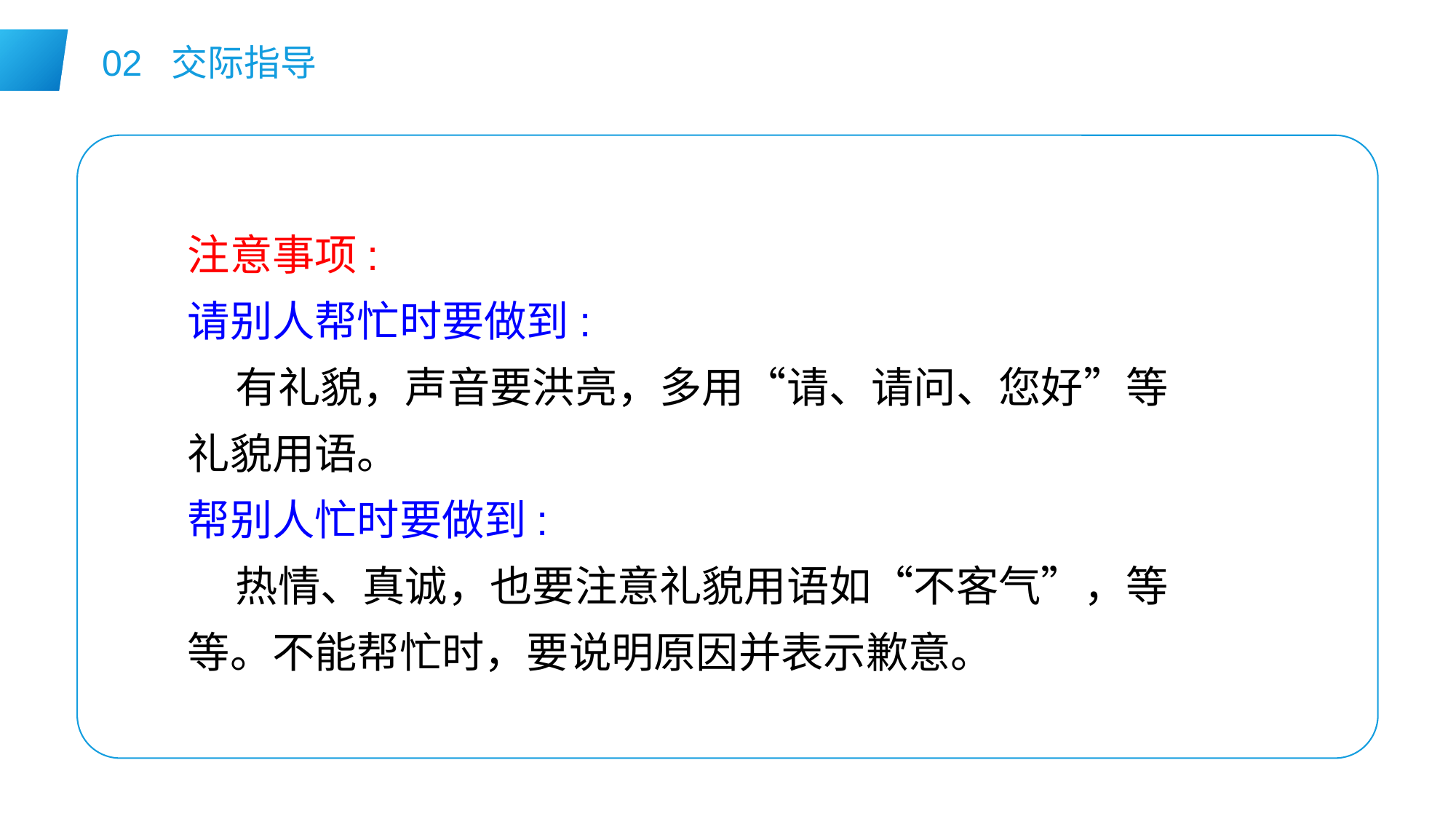

02  交际指导

注意事项:
请别人帮忙时要做到:
    有礼貌，声音要洪亮，多用“请、请问、您好”等礼貌用语。
帮别人忙时要做到:
    热情、真诚，也要注意礼貌用语如“不客气”，等等。不能帮忙时，要说明原因并表示歉意。